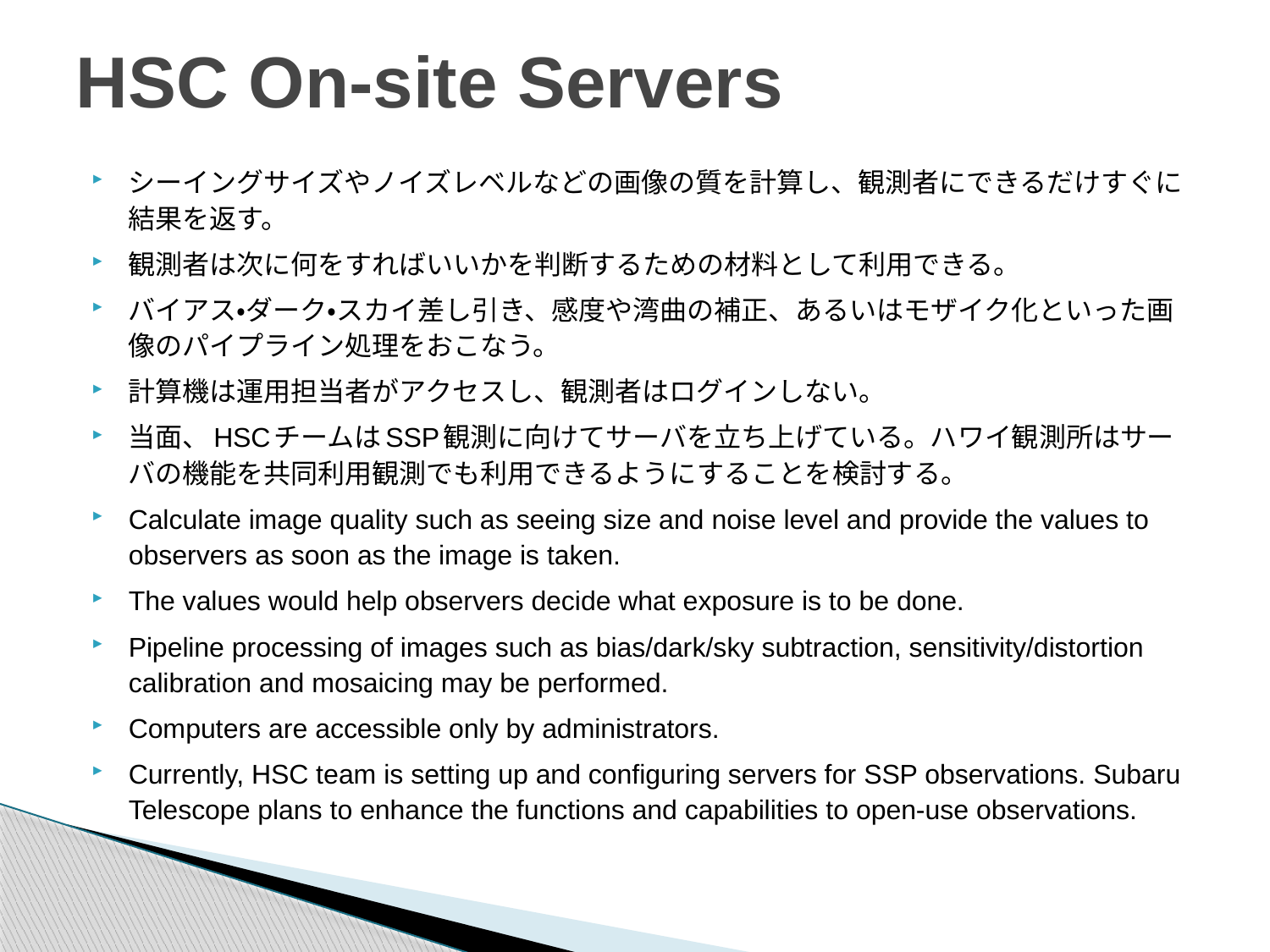

# HSC On-site Servers
シーイングサイズやノイズレベルなどの画像の質を計算し、観測者にできるだけすぐに結果を返す。
観測者は次に何をすればいいかを判断するための材料として利用できる。
バイアス・ダーク・スカイ差し引き、感度や湾曲の補正、あるいはモザイク化といった画像のパイプライン処理をおこなう。
計算機は運用担当者がアクセスし、観測者はログインしない。
当面、HSCチームはSSP観測に向けてサーバを立ち上げている。ハワイ観測所はサーバの機能を共同利用観測でも利用できるようにすることを検討する。
Calculate image quality such as seeing size and noise level and provide the values to observers as soon as the image is taken.
The values would help observers decide what exposure is to be done.
Pipeline processing of images such as bias/dark/sky subtraction, sensitivity/distortion calibration and mosaicing may be performed.
Computers are accessible only by administrators.
Currently, HSC team is setting up and configuring servers for SSP observations. Subaru Telescope plans to enhance the functions and capabilities to open-use observations.